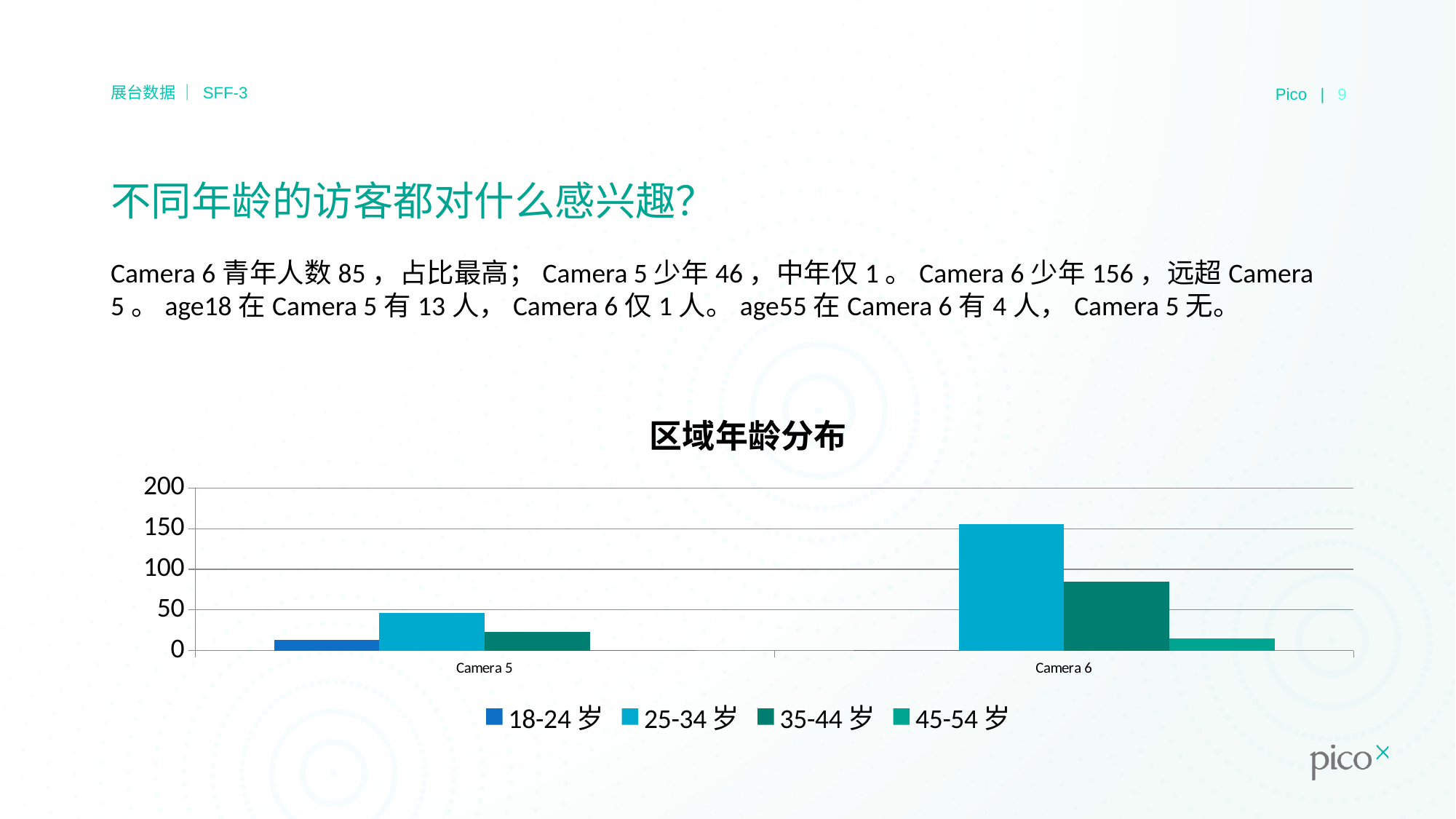

Pico   |
9
展台数据 ｜ SFF-3
# 不同年龄的访客都对什么感兴趣？
Camera 6青年人数85，占比最高；Camera 5少年46，中年仅1。Camera 6少年156，远超Camera 5。age18在Camera 5有13人，Camera 6仅1人。age55在Camera 6有4人，Camera 5无。

### Chart: 区域年龄分布

| Category | 18-24岁 | 25-34岁 | 35-44岁 | 45-54岁 |
|---|---|---|---|---|
| Camera 5 | 13.0 | 46.0 | 23.0 | 1.0 |
| Camera 6 | 1.0 | 156.0 | 85.0 | 15.0 |